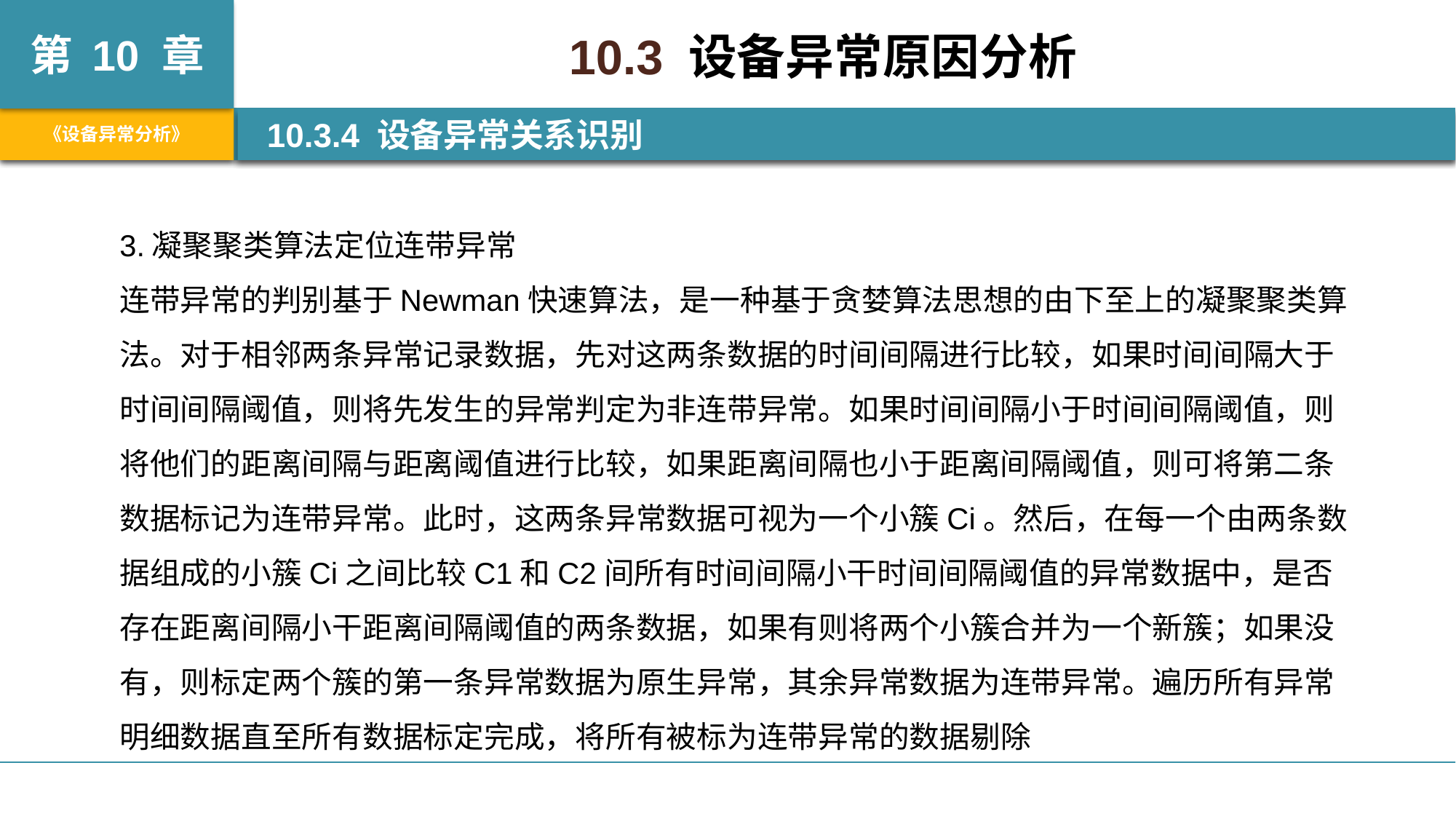

10.3 设备异常原因分析
  10.3.4 设备异常关系识别
3.凝聚聚类算法定位连带异常
连带异常的判别基于Newman快速算法，是一种基于贪婪算法思想的由下至上的凝聚聚类算法。对于相邻两条异常记录数据，先对这两条数据的时间间隔进行比较，如果时间间隔大于时间间隔阈值，则将先发生的异常判定为非连带异常。如果时间间隔小于时间间隔阈值，则将他们的距离间隔与距离阈值进行比较，如果距离间隔也小于距离间隔阈值，则可将第二条数据标记为连带异常。此时，这两条异常数据可视为一个小簇Ci。然后，在每一个由两条数据组成的小簇Ci之间比较C1和C2间所有时间间隔小干时间间隔阈值的异常数据中，是否存在距离间隔小干距离间隔阈值的两条数据，如果有则将两个小簇合并为一个新簇；如果没有，则标定两个簇的第一条异常数据为原生异常，其余异常数据为连带异常。遍历所有异常明细数据直至所有数据标定完成，将所有被标为连带异常的数据剔除